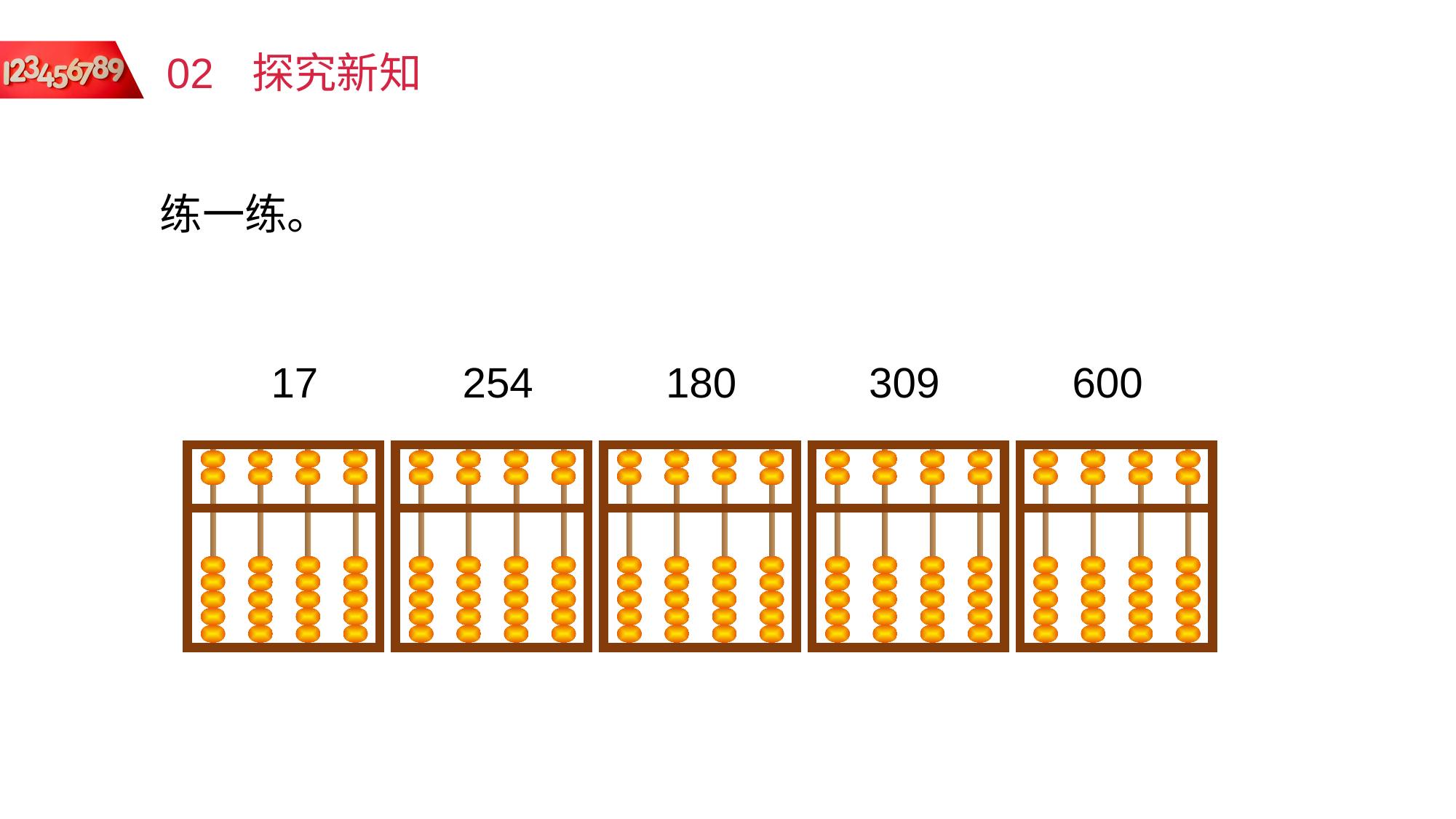

02
探究新知
练一练。
17
254
180
309
600